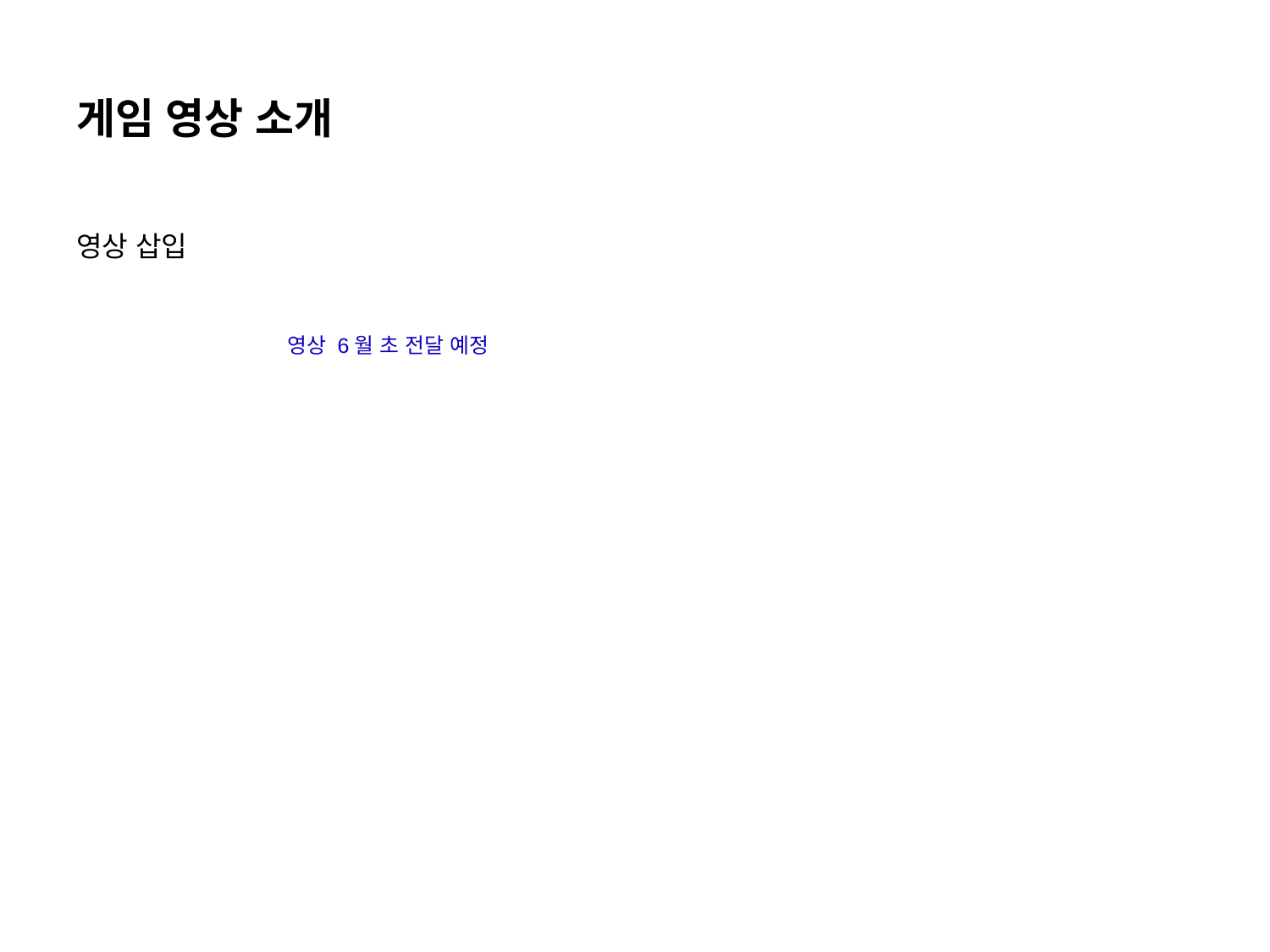

# 게임 영상 소개
영상 삽입

영상 6월 초 전달 예정